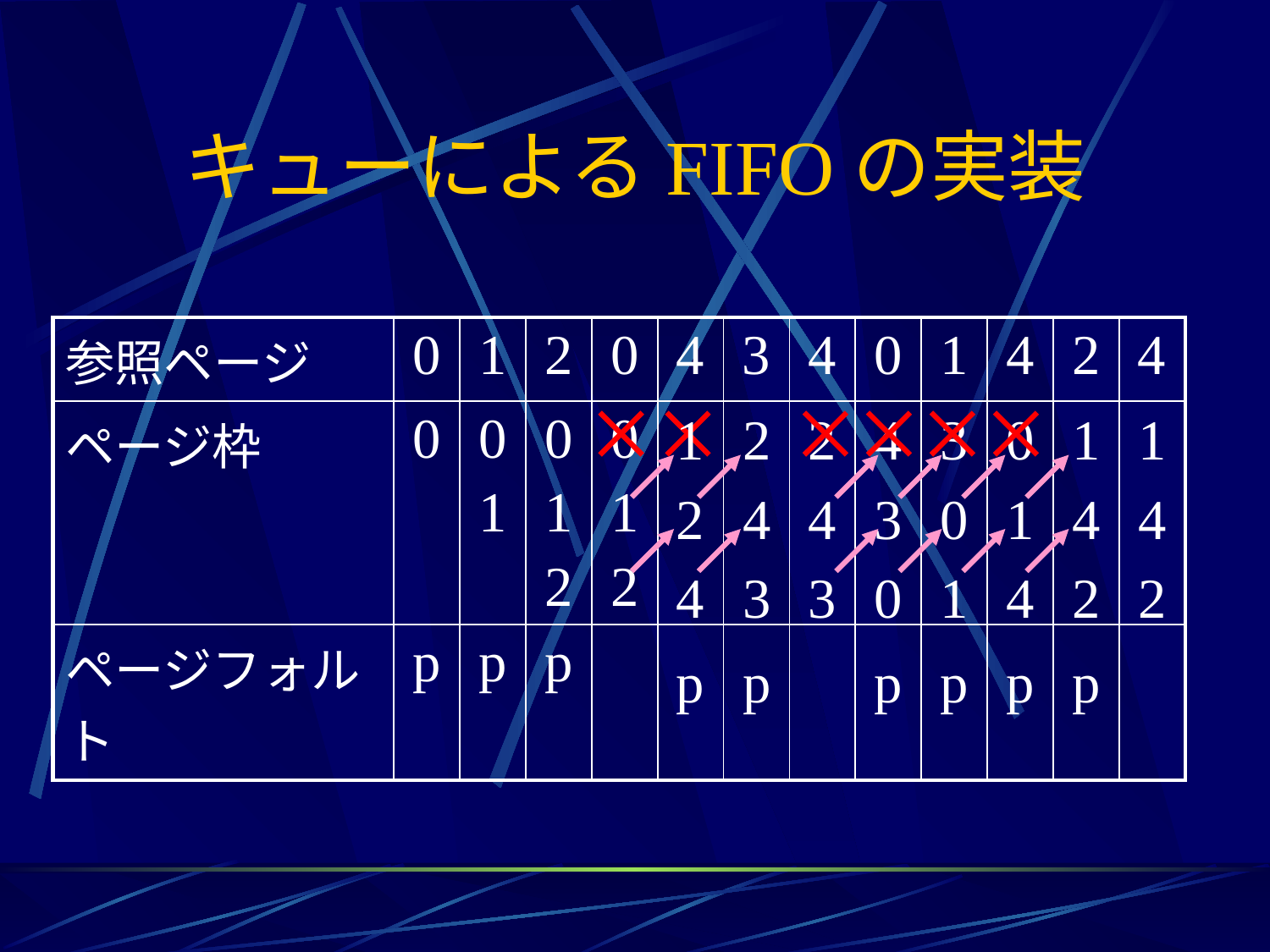

# キューによるFIFOの実装
| 参照ページ | 0 | 1 | 2 | 0 | 4 | 3 | 4 | 0 | 1 | 4 | 2 | 4 |
| --- | --- | --- | --- | --- | --- | --- | --- | --- | --- | --- | --- | --- |
| ページ枠 | 0 | 0 1 | 0 1 2 | 0 1 2 |  |  |  |  |  |  |  |  |
| ページフォルト | p | p | p |  |  |  |  |  |  |  |  |  |
1
2
4

p
2
4
3

p
2
4
3
4
3
0

p
3
0
1

p
0
1
4

p
1
4
2

p
1
4
2